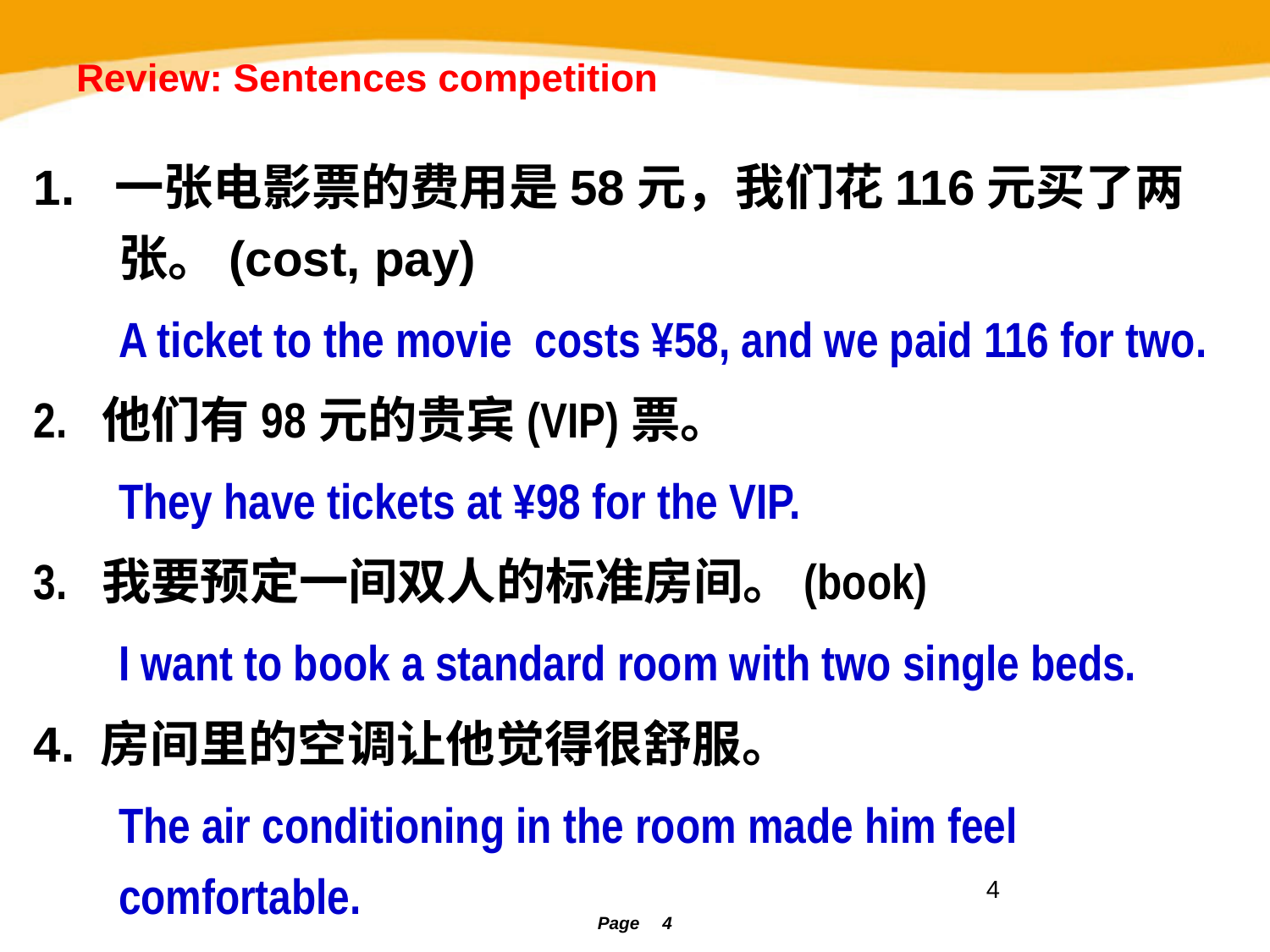

# Review: Sentences competition
1.  一张电影票的费用是58元，我们花116元买了两张。(cost, pay)
	A ticket to the movie  costs ¥58, and we paid 116 for two.
2.  他们有98元的贵宾(VIP)票。
	They have tickets at ¥98 for the VIP.
3.  我要预定一间双人的标准房间。(book)
	I want to book a standard room with two single beds.
4. 房间里的空调让他觉得很舒服。
	The air conditioning in the room made him feel comfortable.
4